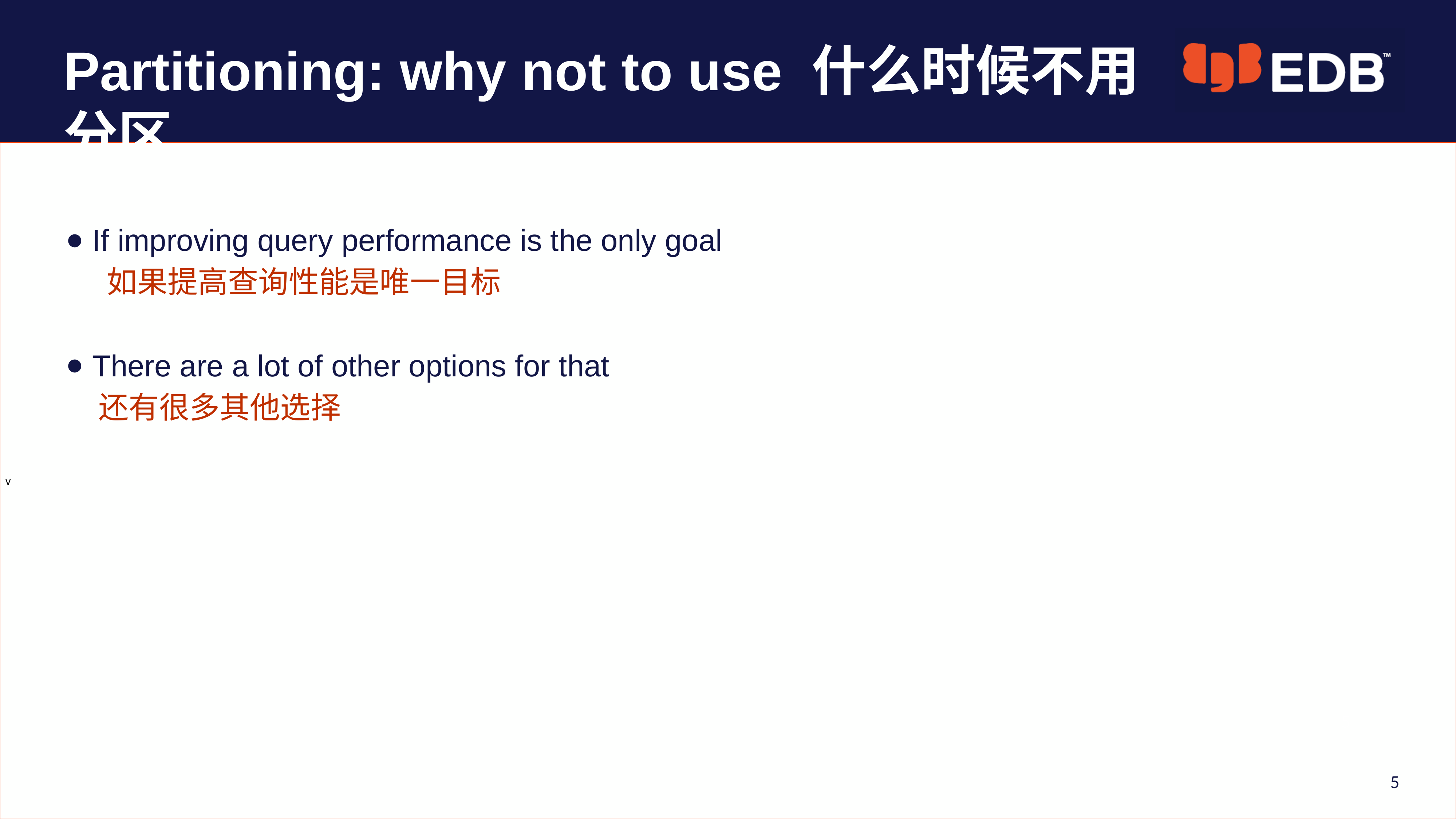

Partitioning: why not to use 什么时候不用分区
If improving query performance is the only goal
    如果提高查询性能是唯一目标

There are a lot of other options for that
   还有很多其他选择
5
5